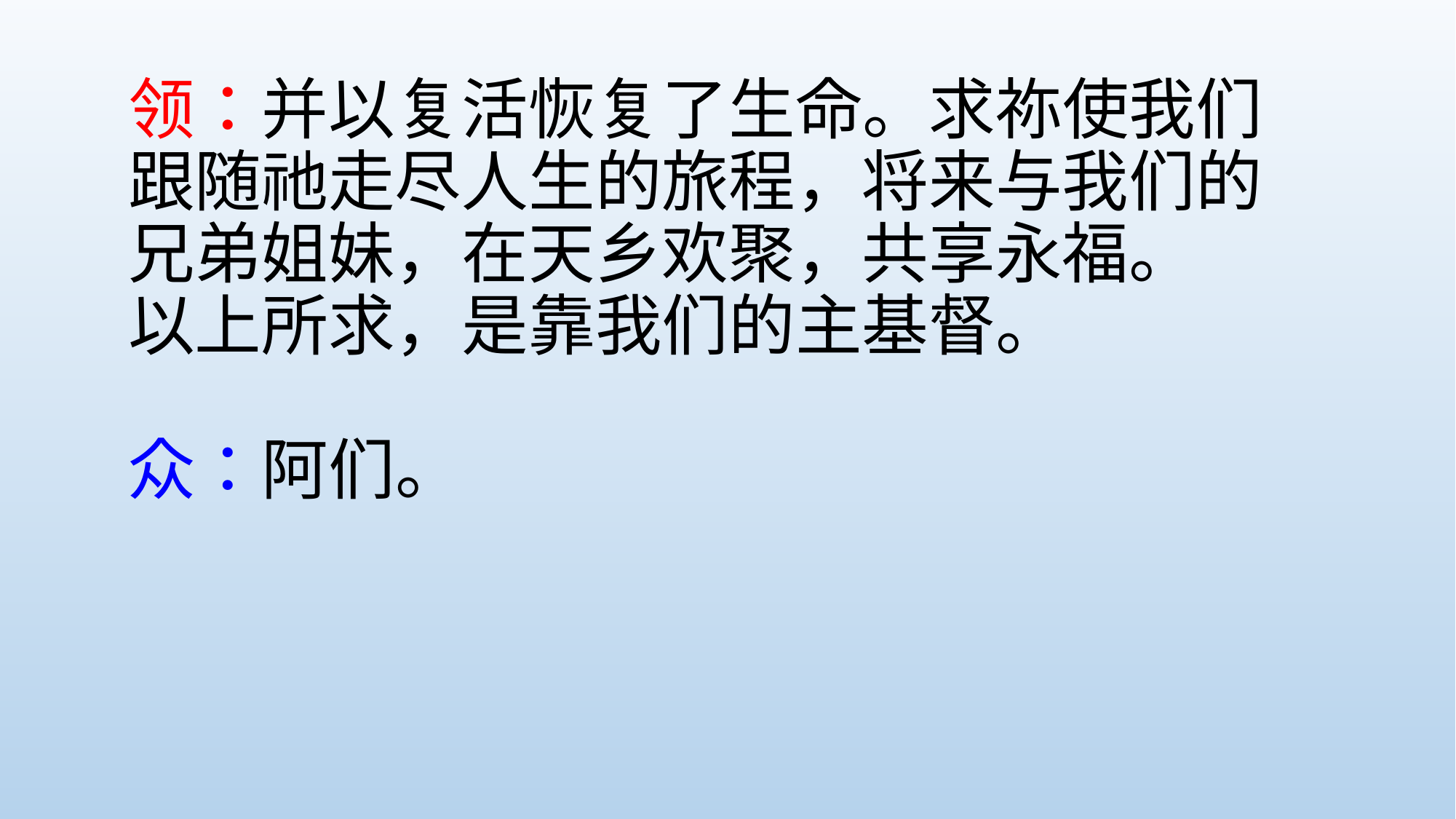

# 领：并以复活恢复了生命。求祢使我们跟随祂走尽人生的旅程，将来与我们的兄弟姐妹，在天乡欢聚，共享永福。 以上所求，是靠我们的主基督。 众：阿们。